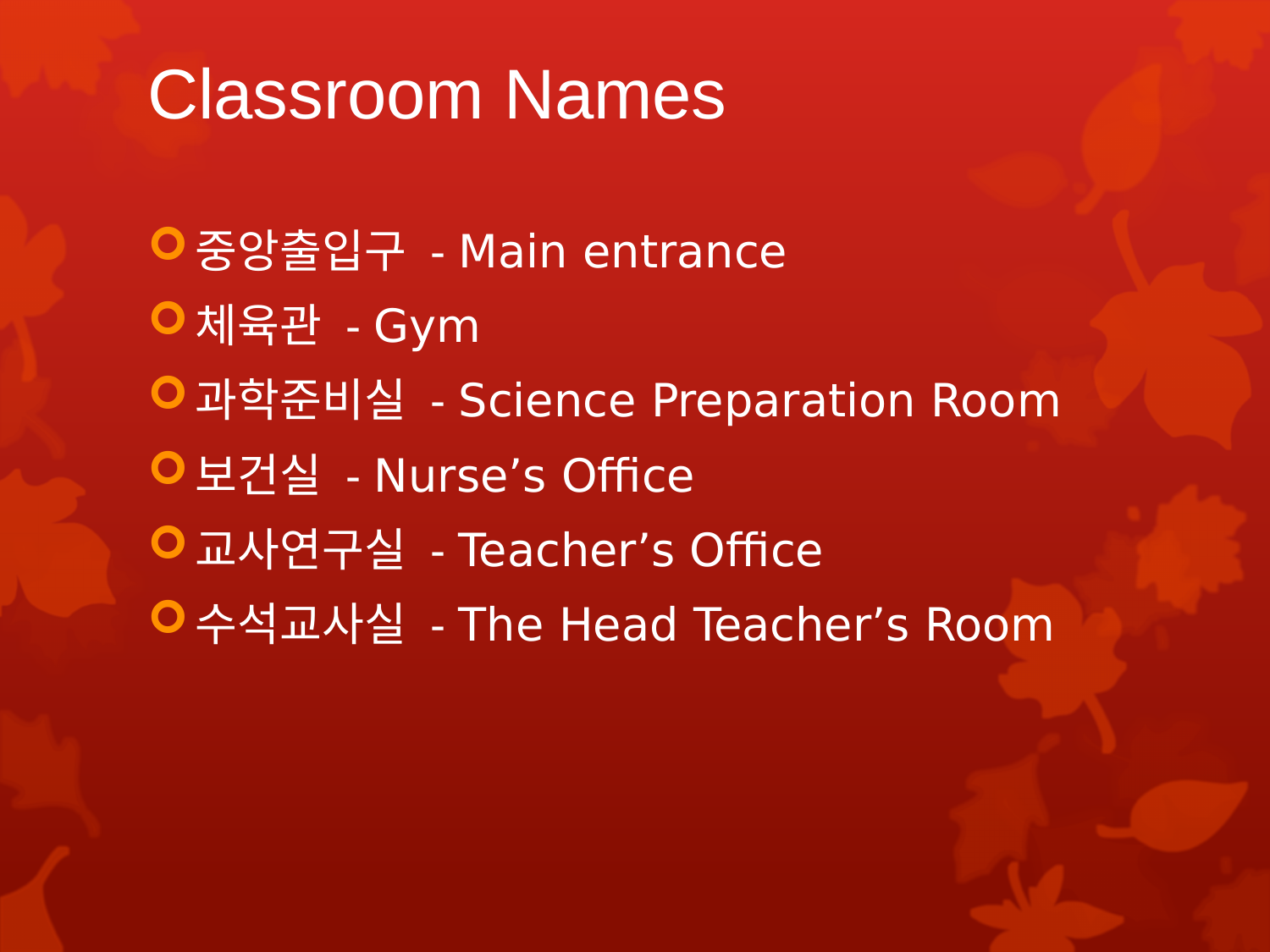

# Classroom Names
중앙출입구 - Main entrance
체육관 - Gym
과학준비실 - Science Preparation Room
보건실 - Nurse’s Office
교사연구실 - Teacher’s Office
수석교사실 - The Head Teacher’s Room